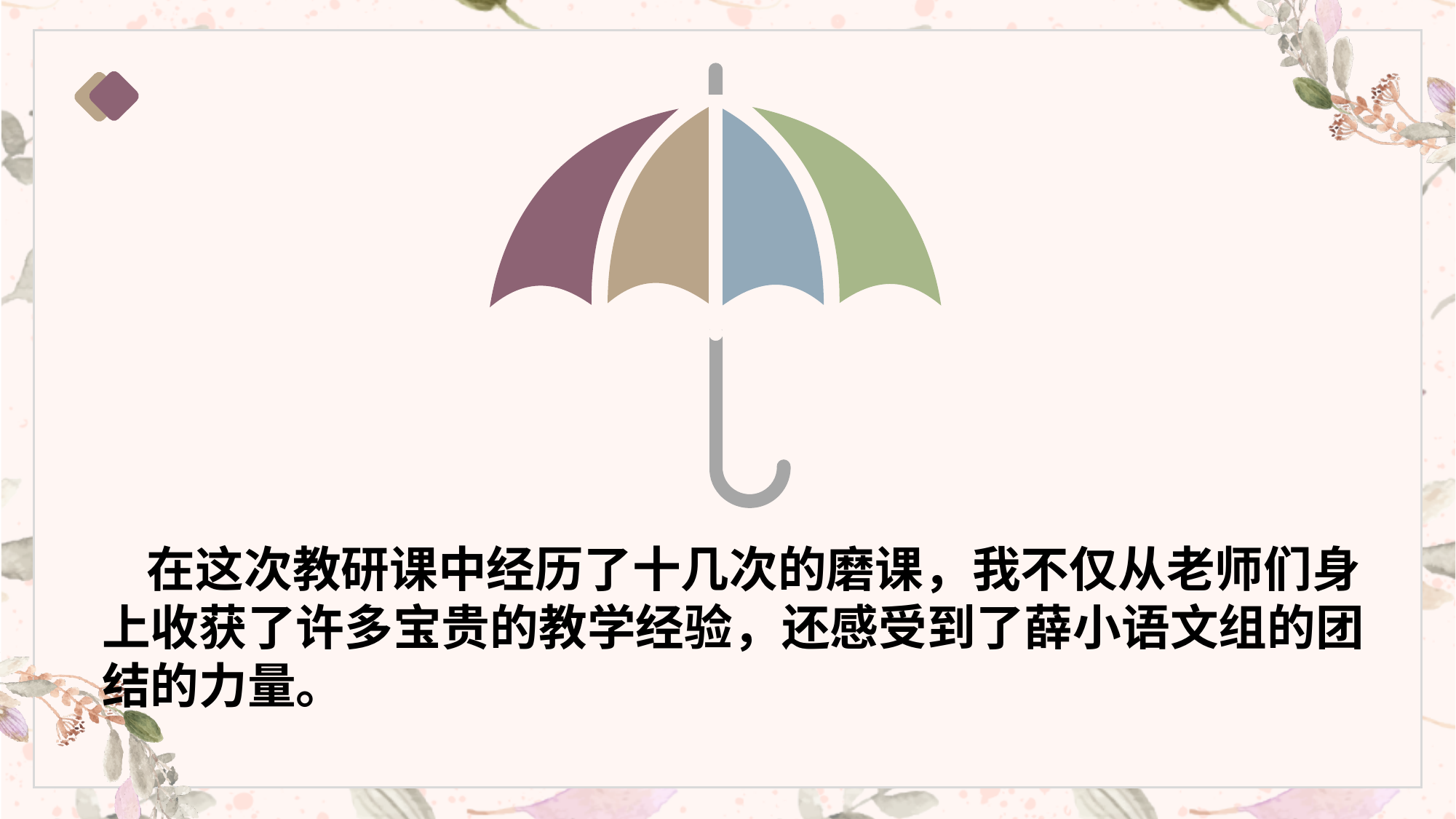

在这次教研课中经历了十几次的磨课，我不仅从老师们身上收获了许多宝贵的教学经验，还感受到了薛小语文组的团结的力量。